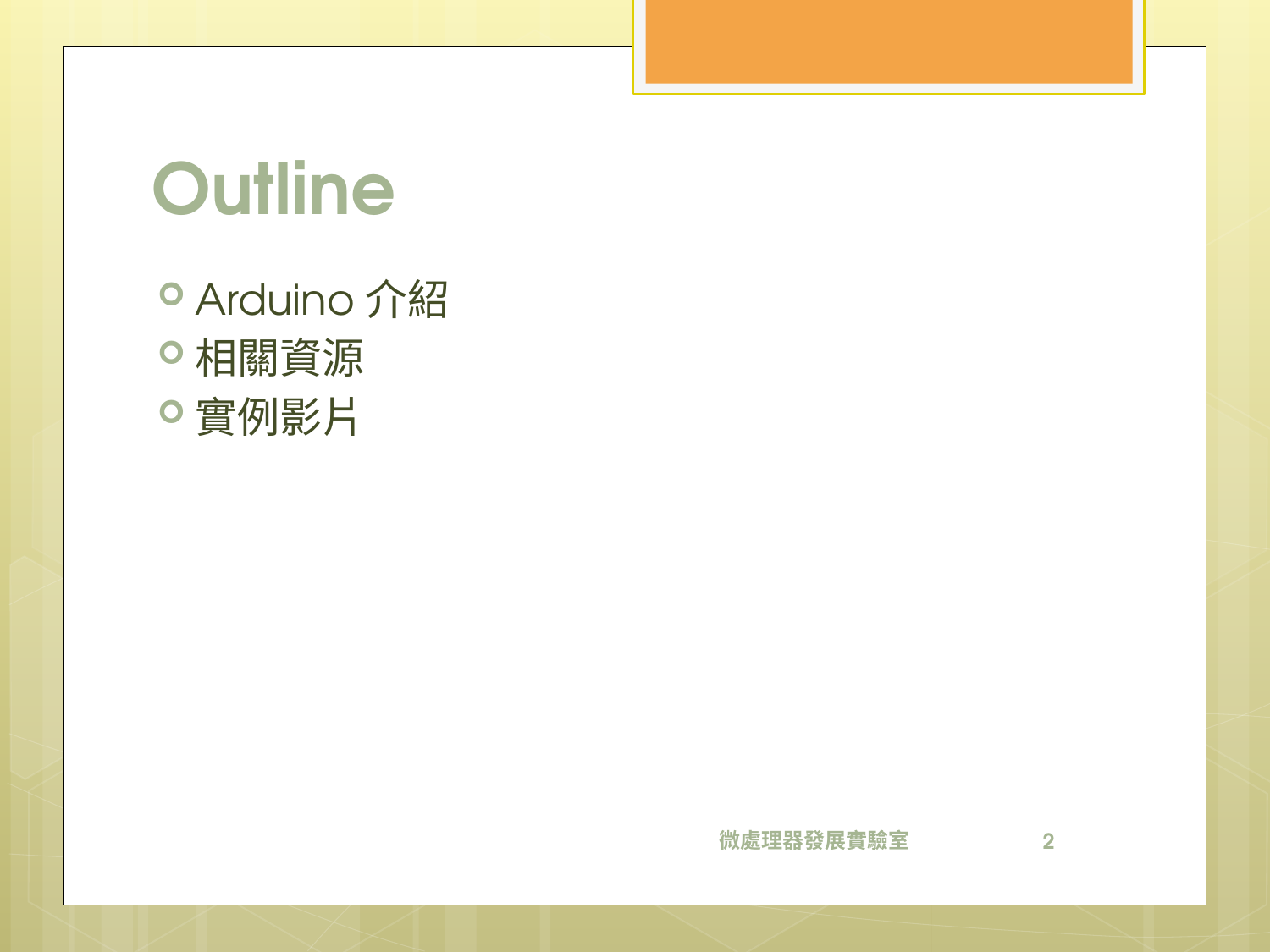

# Outline
Arduino介紹
相關資源
實例影片
微處理器發展實驗室
2